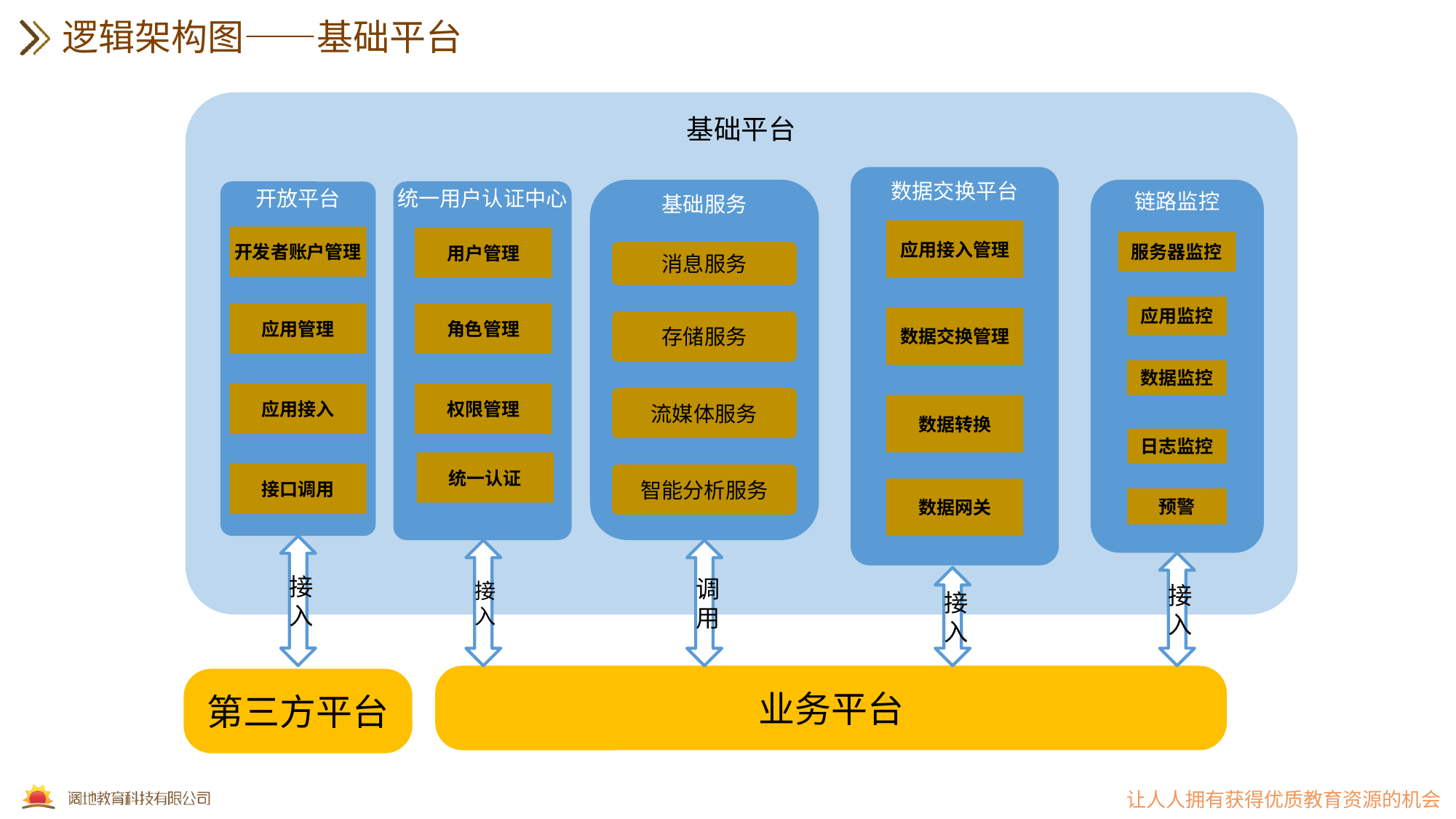

逻辑架构图——基础平台
基础平台
数据交换平台
应用接入管理
数据交换管理
数据转换
数据网关
基础服务
链路监控
统一用户认证中心
开放平台
开发者账户管理
用户管理
服务器监控
消息服务
应用监控
应用管理
角色管理
存储服务
数据监控
应用接入
权限管理
流媒体服务
日志监控
统一认证
接口调用
智能分析服务
预警
接入
接入
调用
接入
接入
业务平台
第三方平台